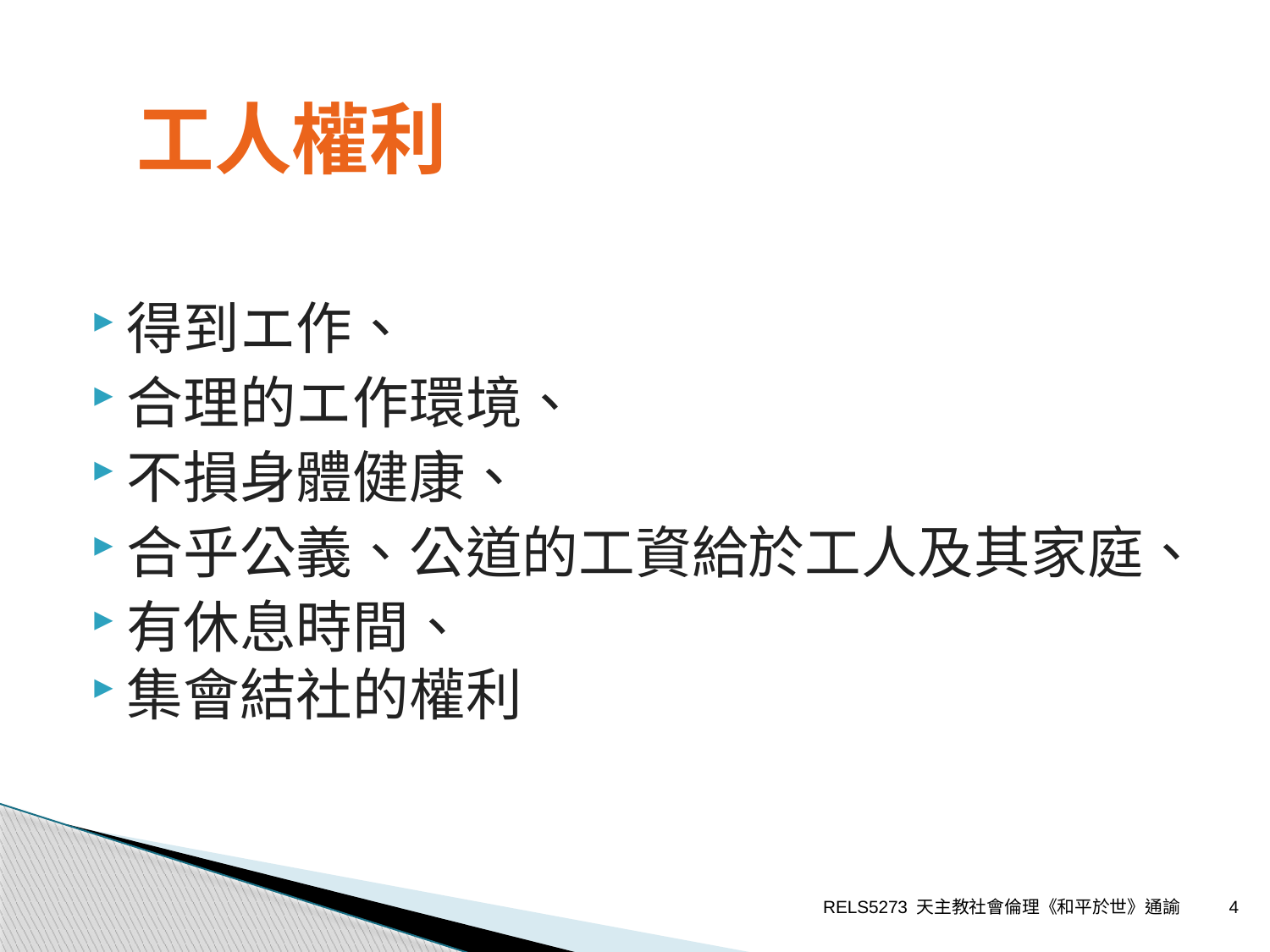

工人權利
得到エ作、
合理的エ作環境、
不損身體健康、
合乎公義、公道的工資給於工人及其家庭、
有休息時間、
集會結社的權利

RELS5273 天主教社會倫理《和平於世》通諭
4